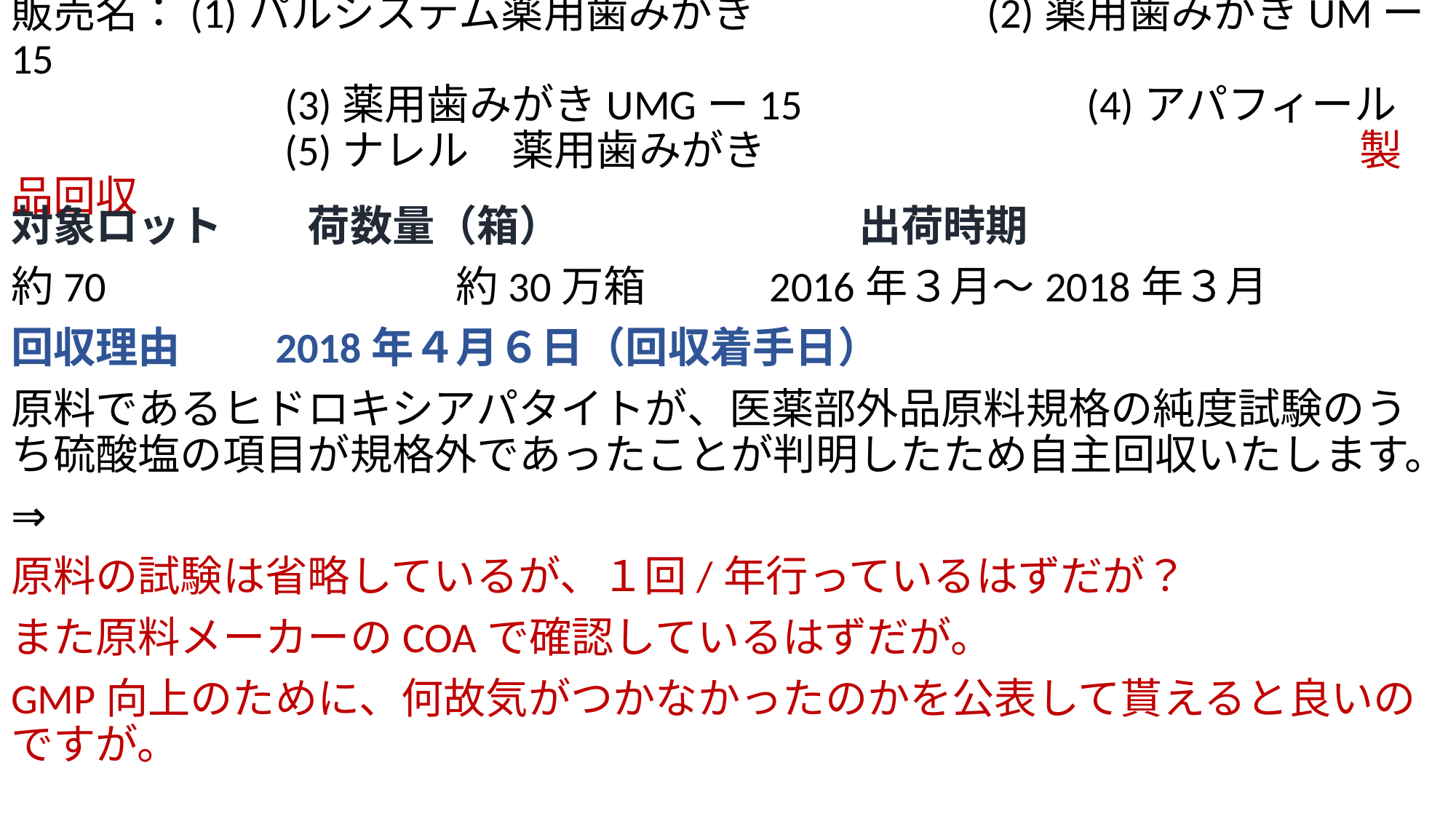

# 販売名：(1)パルシステム薬用歯みがき　　　　　 (2)薬用歯みがきUMー15 　　　　　　 (3)薬用歯みがきUMGー15　　　　　　 (4)アパフィール 　　　　　　 (5)ナレル　薬用歯みがき　　　　　　　　　　　　　　製品回収
対象ロット　　荷数量（箱）　　　　　　　出荷時期
約70　　　　　　　　約30万箱　　   2016年３月～2018年３月
回収理由　　2018年４月６日（回収着手日）
原料であるヒドロキシアパタイトが、医薬部外品原料規格の純度試験のうち硫酸塩の項目が規格外であったことが判明したため自主回収いたします。
⇒
原料の試験は省略しているが、１回/年行っているはずだが？
また原料メーカーのCOAで確認しているはずだが。
GMP向上のために、何故気がつかなかったのかを公表して貰えると良いのですが。